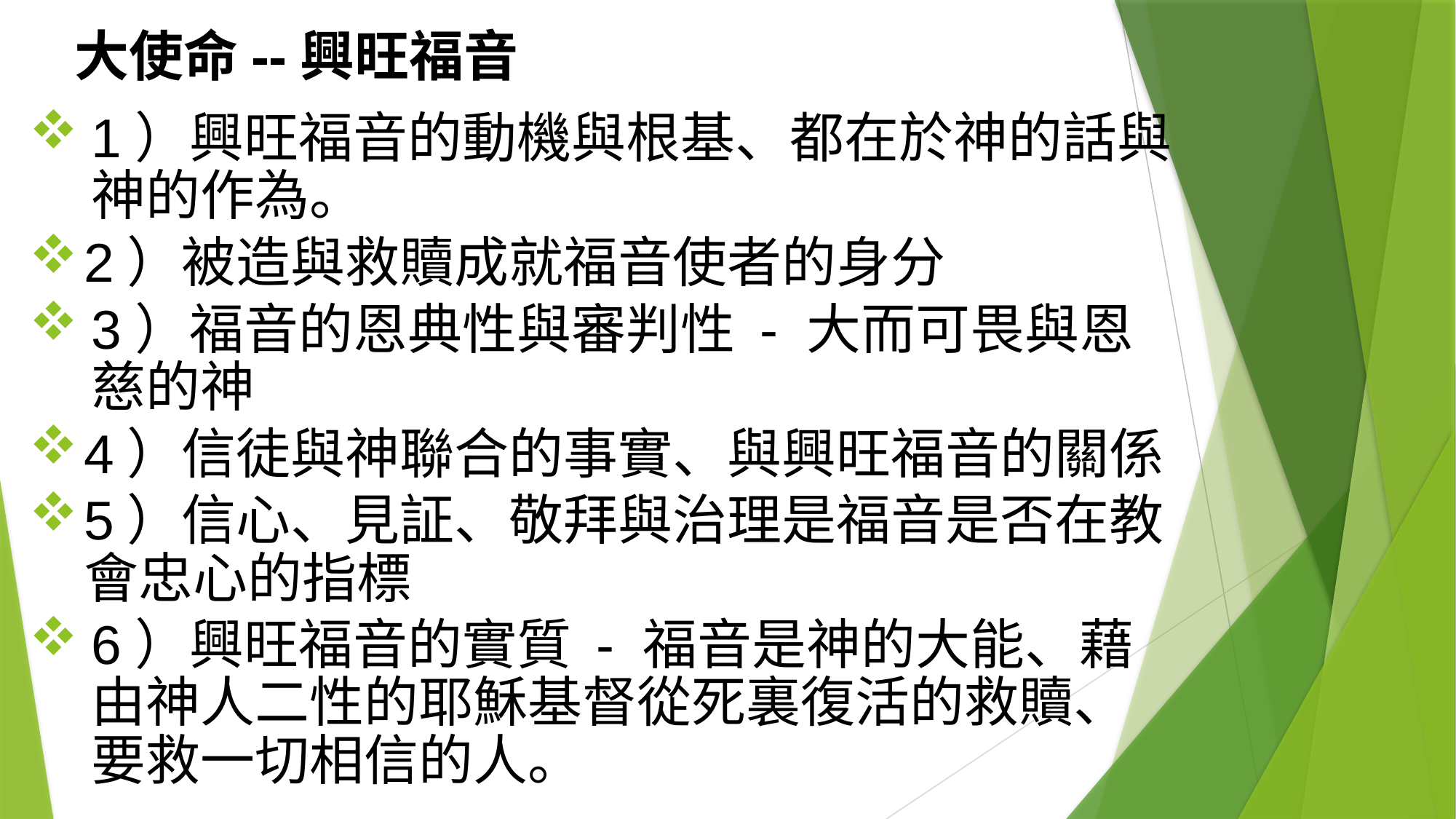

# 大使命--興旺福音
1）興旺福音的動機與根基、都在於神的話與神的作為。
2）被造與救贖成就福音使者的身分
3）福音的恩典性與審判性 - 大而可畏與恩慈的神
4）信徒與神聯合的事實、與興旺福音的關係
5）信心、見証、敬拜與治理是福音是否在教會忠心的指標
6）興旺福音的實質 - 福音是神的大能、藉由神人二性的耶穌基督從死裏復活的救贖、要救一切相信的人。